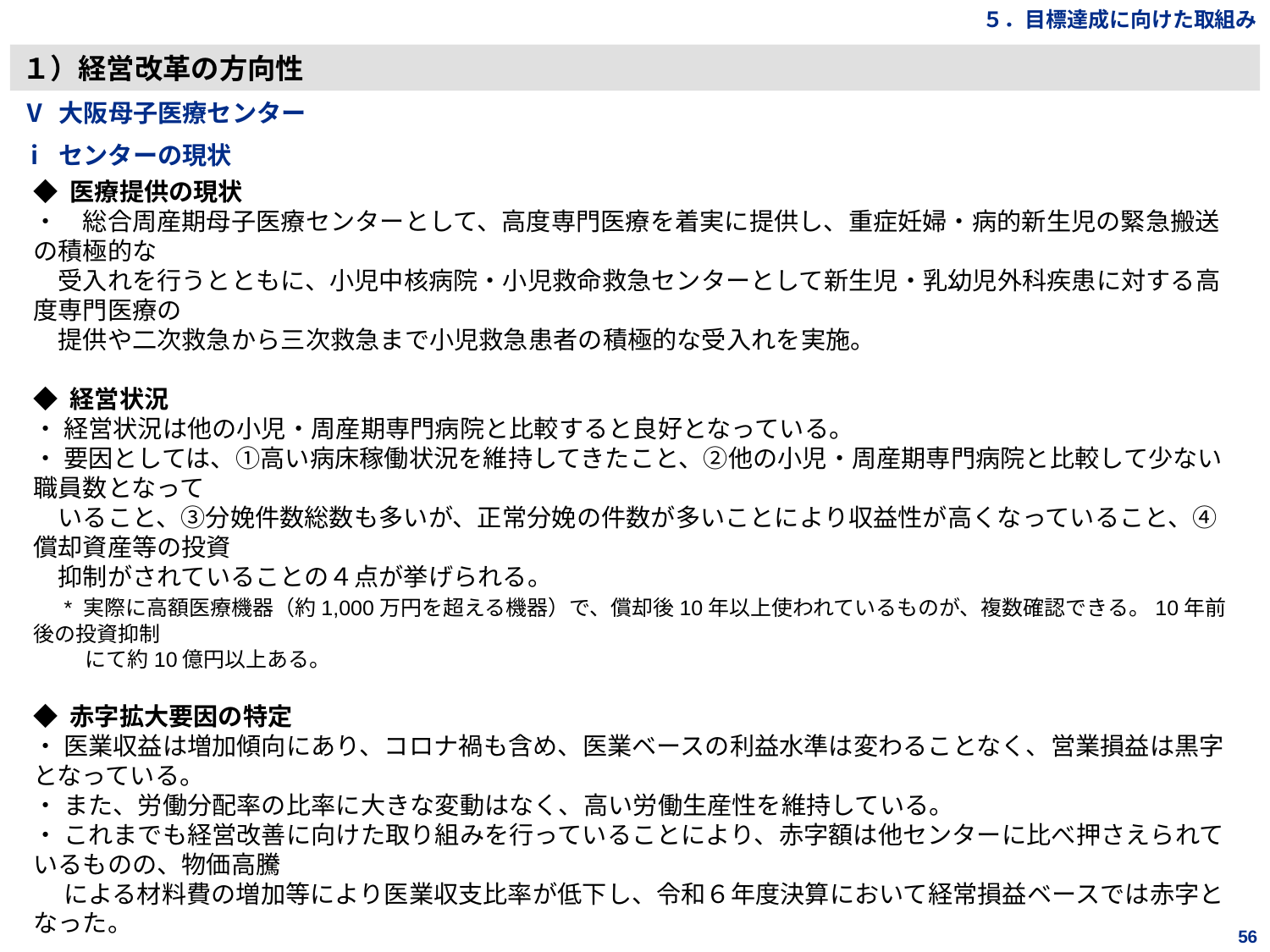

５．目標達成に向けた取組み
１）経営改革の方向性
Ⅴ 大阪母子医療センター
ⅰ センターの現状
◆ 医療提供の現状
・　総合周産期母子医療センターとして、高度専門医療を着実に提供し、重症妊婦・病的新生児の緊急搬送の積極的な
　受入れを行うとともに、小児中核病院・小児救命救急センターとして新生児・乳幼児外科疾患に対する高度専門医療の
　提供や二次救急から三次救急まで小児救急患者の積極的な受入れを実施。

◆ 経営状況
・ 経営状況は他の小児・周産期専門病院と比較すると良好となっている。
・ 要因としては、①高い病床稼働状況を維持してきたこと、②他の小児・周産期専門病院と比較して少ない職員数となって
　いること、③分娩件数総数も多いが、正常分娩の件数が多いことにより収益性が高くなっていること、④償却資産等の投資
　抑制がされていることの４点が挙げられる。
　* 実際に高額医療機器（約1,000万円を超える機器）で、償却後10年以上使われているものが、複数確認できる。10年前後の投資抑制
 　　にて約10億円以上ある。

◆ 赤字拡大要因の特定
・ 医業収益は増加傾向にあり、コロナ禍も含め、医業ベースの利益水準は変わることなく、営業損益は黒字となっている。
・ また、労働分配率の比率に大きな変動はなく、高い労働生産性を維持している。
・ これまでも経営改善に向けた取り組みを行っていることにより、赤字額は他センターに比べ押さえられているものの、物価高騰
　 による材料費の増加等により医業収支比率が低下し、令和６年度決算において経常損益ベースでは赤字となった。

◆ 今後の医療需要予測等
・ 出生数が減少することにより、小児患者及び分娩件数は減少することが見込まれる。
・ 全国的な傾向として、小児科を標ぼうする病院数、分娩取り扱い施設数は減少しており、中核的な医療機関への集約が
　進んでいる。
・ 全体としては需要が減少している状況ではあるが、小児中核病院、総合周産期母子医療センター等、小児・周産期医療
　における役割を引き続き考慮する必要がある。
56